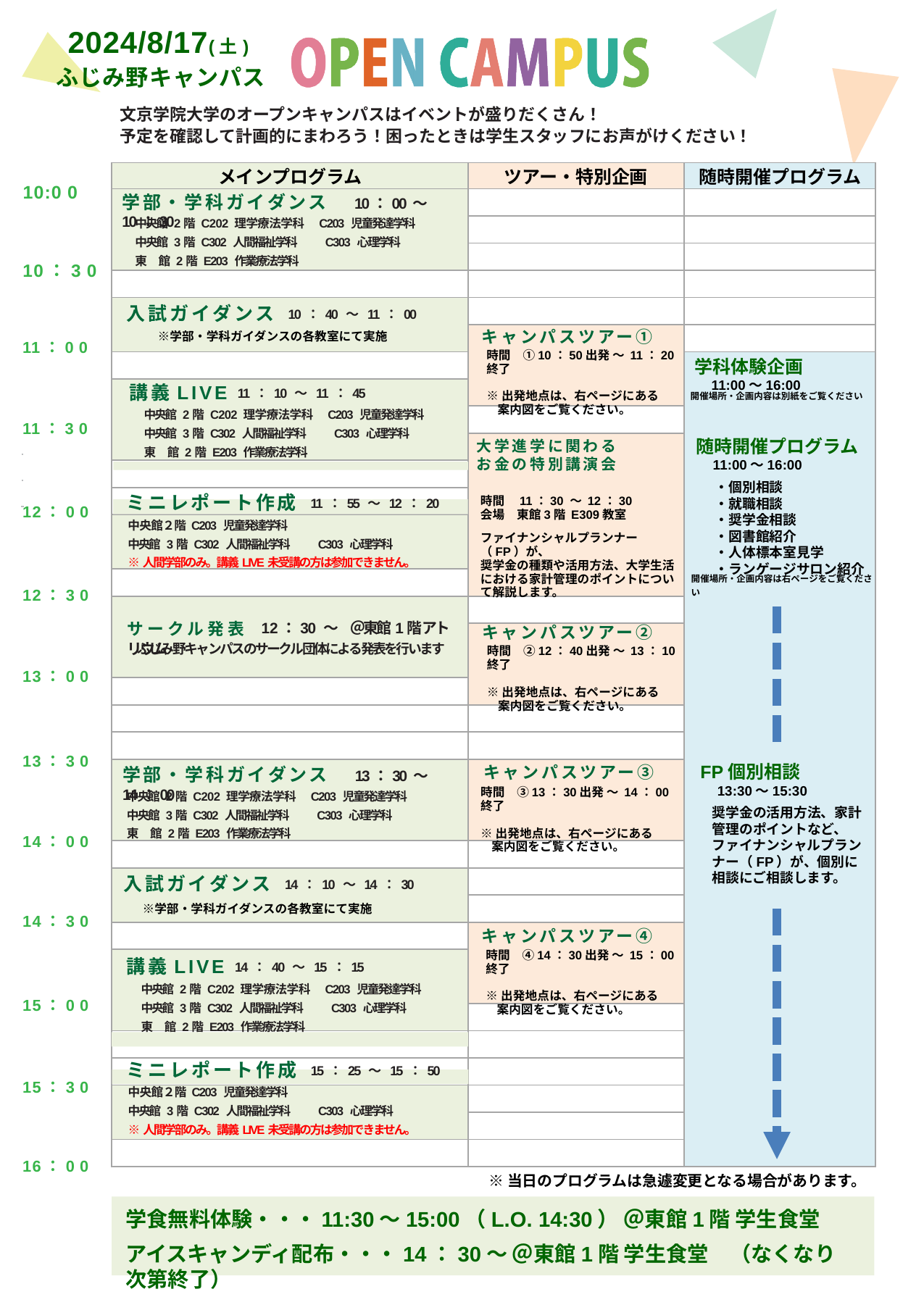

2024/8/17(土)

ふじみ野キャンパス

文京学院大学のオープンキャンパスはイベントが盛りだくさん！
予定を確認して計画的にまわろう！困ったときは学生スタッフにお声がけください！
| メインプログラム | ツアー・特別企画 | 随時開催プログラム |
| --- | --- | --- |
|  |  |  |
|  |  |  |
|  |  |  |
|  |  |  |
|  |  |  |
|  |  |  |
|  |  |  |
|  |  |  |
|  |  |  |
|  |  |  |
|  |  |  |
|  |  |  |
|  |  |  |
|  |  |  |
|  |  |  |
|  |  |  |
|  |  |  |
|  |  |  |
|  |  |  |
|  |  |  |
|  |  |  |
|  |  |  |
|  |  |  |
|  |  |  |
|  |  |  |
|  |  |  |
|  |  |  |
|  |  |  |
|  |  |  |
|  |  |  |
|  |  |  |
10:0 0
学部・学科ガイダンス　10：00 ～ 10：30
中央館 2階 C202 理学療法学科　C203 児童発達学科
中央館 3階 C302 人間福祉学科　　 C303 心理学科
東　  館 2階 E203 作業療法学科
10：3 0
入試ガイダンス 10：40 ～ 11：00
キャンパスツアー①
　※学部・学科ガイダンスの各教室にて実施
11：0 0
時間　①10：50出発 ～ 11：20終了

※出発地点は、右ページにある
   案内図をご覧ください。
学科体験企画
　11:00～16:00
講義LIVE 11：10 ～ 11：45
開催場所・企画内容は別紙をご覧ください
中央館 2階 C202 理学療法学科　C203 児童発達学科
中央館 3階 C302 人間福祉学科　　 C303 心理学科
東　  館 2階 E203 作業療法学科
11：3 0
随時開催プログラム
　11:00～16:00
大学進学に関わる
お金の特別講演会

・個別相談
・就職相談
・奨学金相談
・図書館紹介
・人体標本室見学
・ランゲージサロン紹介
ミニレポート作成 11：55 ～ 12：20

時間　11：30 ～ 12：30
会場　東館3階 E309教室

12：0 0

中央館２階 C203 児童発達学科
中央館 3階 C302 人間福祉学科　　 C303 心理学科
※人間学部のみ。講義LIVE未受講の方は参加できません。
ファイナンシャルプランナー（FP）が、
奨学金の種類や活用方法、大学生活における家計管理のポイントについて解説します。
開催場所・企画内容は右ページをご覧ください
12：3 0
サークル発表 12：30 ～　＠東館1階 アトリウム
キャンパスツアー②
ふじみ野キャンパスのサークル団体による発表を行います
時間　②12：40出発 ～ 13：10終了

※出発地点は、右ページにある
   案内図をご覧ください。
13：0 0
13：3 0
FP個別相談
　13:30～15:30
キャンパスツアー③
学部・学科ガイダンス　13：30 ～ 14：00
時間　③13：30出発 ～ 14：00終了

※出発地点は、右ページにある
   案内図をご覧ください。
中央館 2階 C202 理学療法学科　C203 児童発達学科
中央館 3階 C302 人間福祉学科　　 C303 心理学科
東　  館 2階 E203 作業療法学科
奨学金の活用方法、家計管理のポイントなど、ファイナンシャルプランナー（FP）が、個別に相談にご相談します。
14：0 0
入試ガイダンス 14：10 ～ 14：30
　※学部・学科ガイダンスの各教室にて実施
14：3 0
キャンパスツアー④
時間　④14：30出発 ～ 15：00終了

※出発地点は、右ページにある
   案内図をご覧ください。
講義LIVE 14：40 ～ 15：15

中央館 2階 C202 理学療法学科　C203 児童発達学科
中央館 3階 C302 人間福祉学科　　 C303 心理学科
東　  館 2階 E203 作業療法学科
15：0 0

ミニレポート作成 15：25 ～ 15：50

15：3 0
中央館２階 C203 児童発達学科
中央館 3階 C302 人間福祉学科　　 C303 心理学科
※人間学部のみ。講義LIVE未受講の方は参加できません。
16：0 0
※当日のプログラムは急遽変更となる場合があります。

学食無料体験・・・11:30～15:00（L.O. 14:30） ＠東館1階 学生食堂
アイスキャンディ配布・・・14：30～ ＠東館1階 学生食堂　（なくなり次第終了）